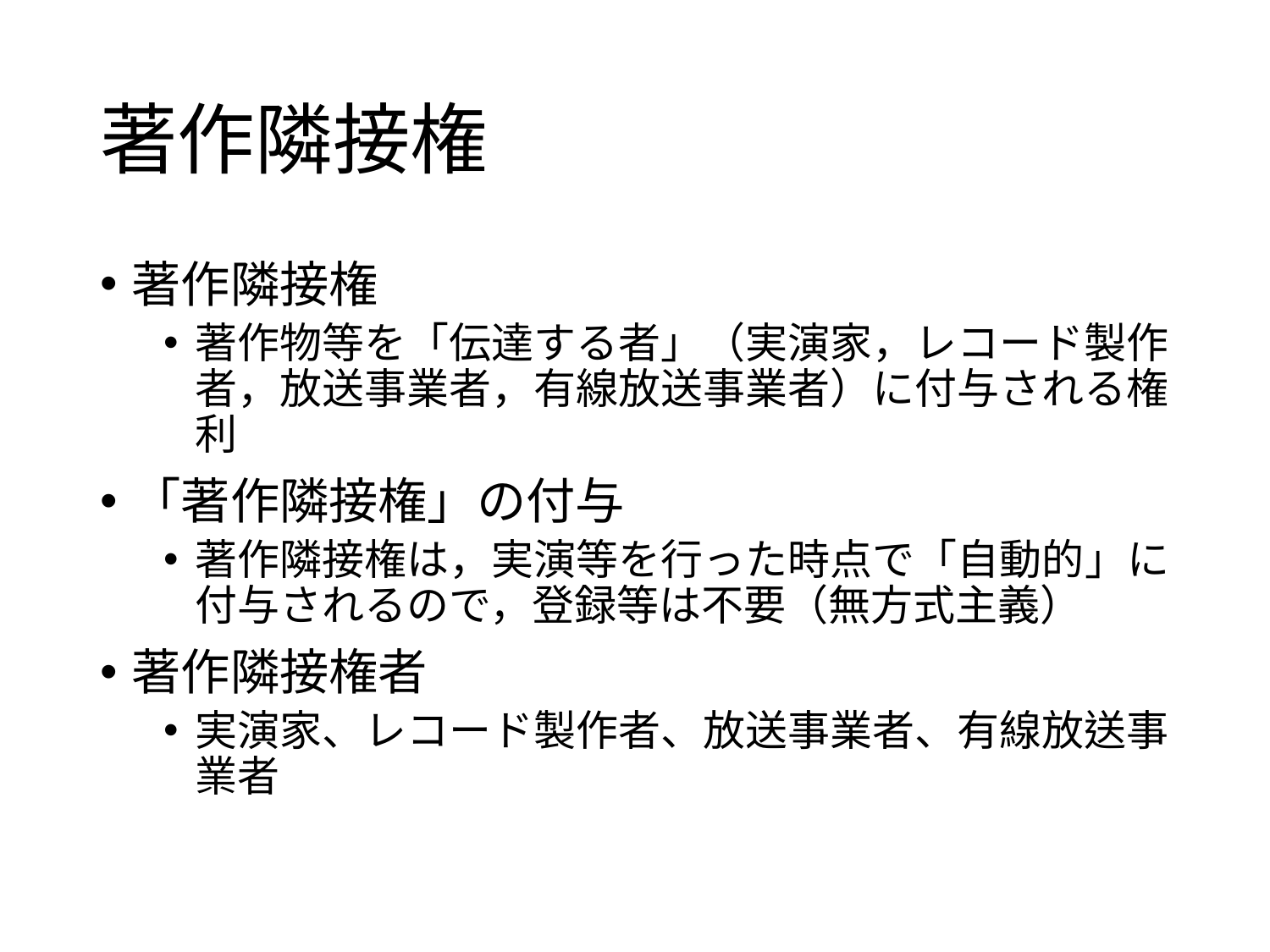

# 著作隣接権
著作隣接権
著作物等を「伝達する者」（実演家，レコード製作者，放送事業者，有線放送事業者）に付与される権利
「著作隣接権」の付与
著作隣接権は，実演等を行った時点で「自動的」に付与されるので，登録等は不要（無方式主義）
著作隣接権者
実演家、レコード製作者、放送事業者、有線放送事業者